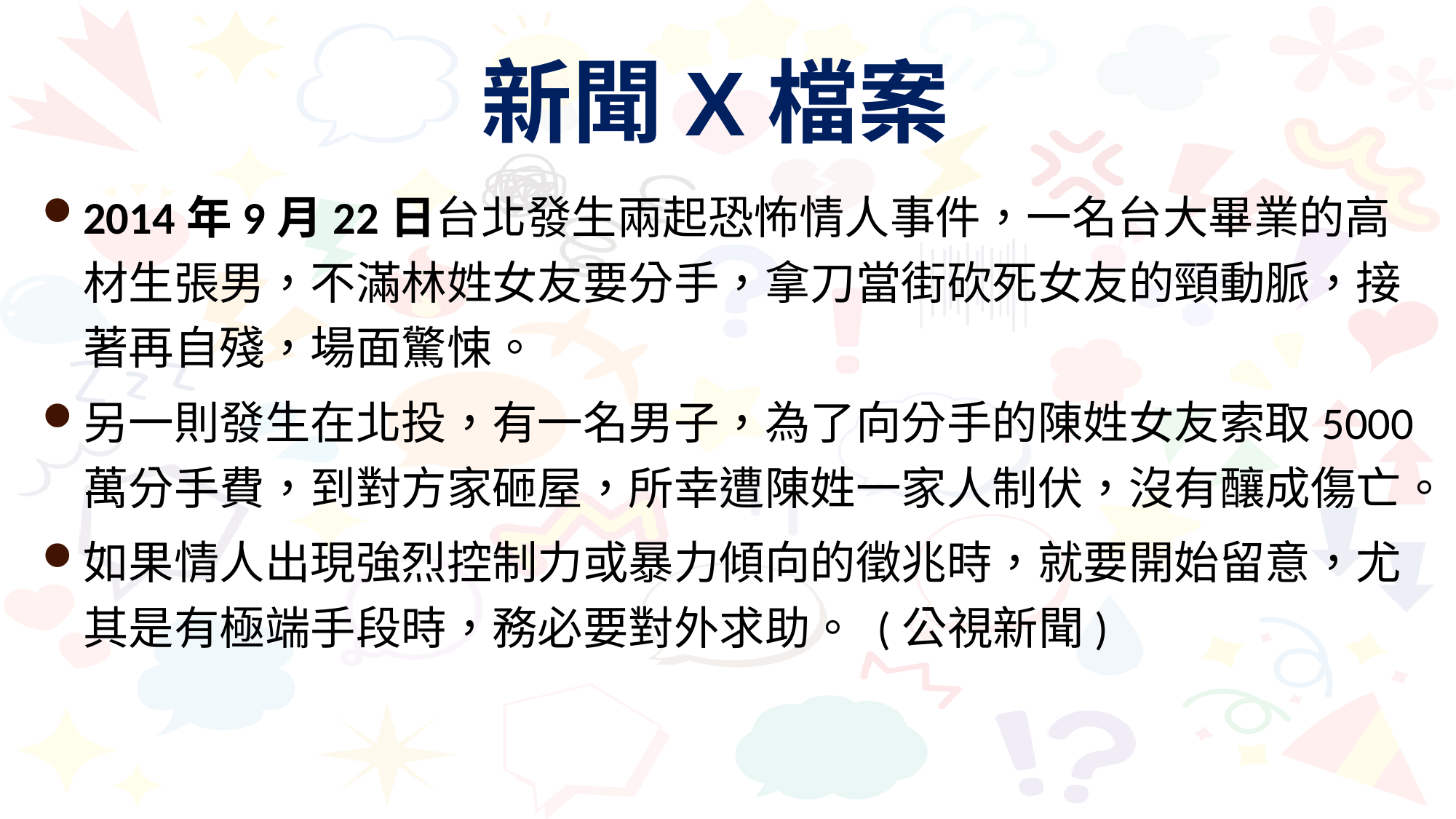

新聞X檔案
2014年9月22日台北發生兩起恐怖情人事件，一名台大畢業的高材生張男，不滿林姓女友要分手，拿刀當街砍死女友的頸動脈，接著再自殘，場面驚悚。
另一則發生在北投，有一名男子，為了向分手的陳姓女友索取5000萬分手費，到對方家砸屋，所幸遭陳姓一家人制伏，沒有釀成傷亡。
如果情人出現強烈控制力或暴力傾向的徵兆時，就要開始留意，尤其是有極端手段時，務必要對外求助。 (公視新聞)